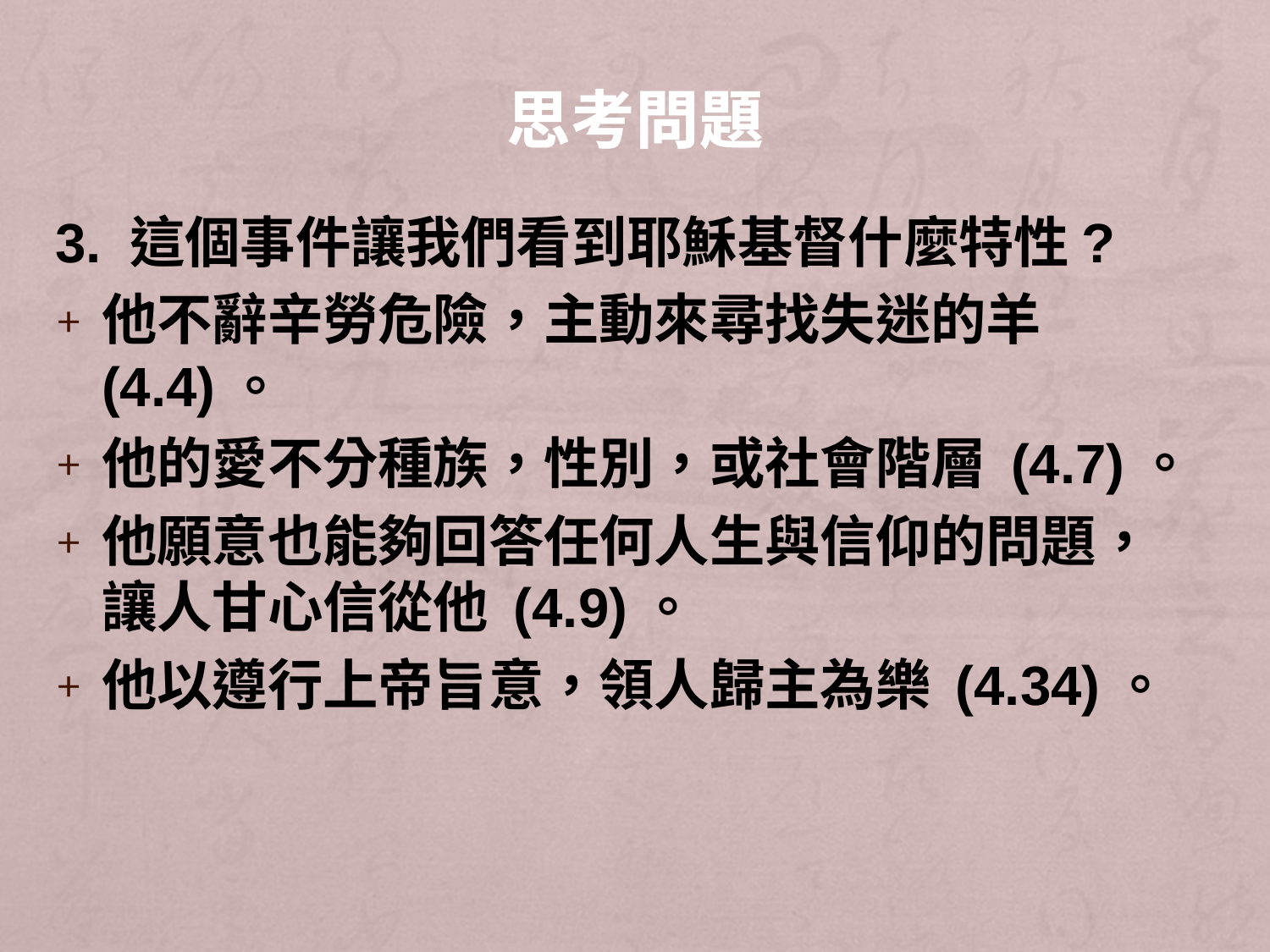

# 思考問題
3. 這個事件讓我們看到耶穌基督什麼特性?
他不辭辛勞危險，主動來尋找失迷的羊 (4.4)。
他的愛不分種族，性別，或社會階層 (4.7)。
他願意也能夠回答任何人生與信仰的問題，讓人甘心信從他 (4.9)。
他以遵行上帝旨意，領人歸主為樂 (4.34)。